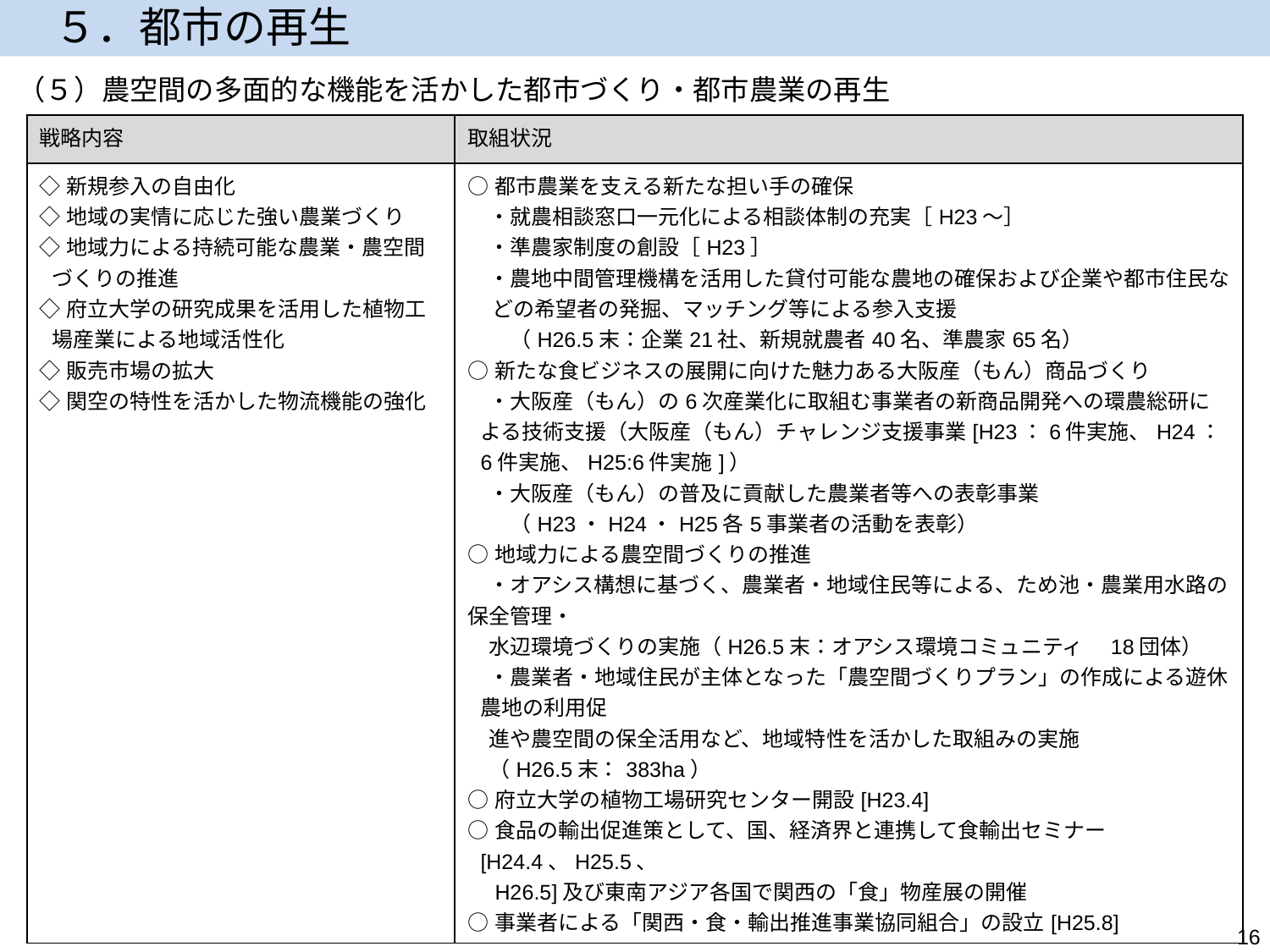

５．都市の再生
（５）農空間の多面的な機能を活かした都市づくり・都市農業の再生
| 戦略内容 | 取組状況 |
| --- | --- |
| ◇新規参入の自由化 ◇地域の実情に応じた強い農業づくり ◇地域力による持続可能な農業・農空間づくりの推進 ◇府立大学の研究成果を活用した植物工場産業による地域活性化 ◇販売市場の拡大 ◇関空の特性を活かした物流機能の強化 | ○都市農業を支える新たな担い手の確保 　・就農相談窓口一元化による相談体制の充実［H23～］ 　・準農家制度の創設［H23］ 　・農地中間管理機構を活用した貸付可能な農地の確保および企業や都市住民などの希望者の発掘、マッチング等による参入支援 　　（H26.5末：企業21社、新規就農者40名、準農家65名） ○新たな食ビジネスの展開に向けた魅力ある大阪産（もん）商品づくり 　・大阪産（もん）の6次産業化に取組む事業者の新商品開発への環農総研による技術支援（大阪産（もん）チャレンジ支援事業[H23：6件実施、H24：6件実施、H25:6件実施]） 　・大阪産（もん）の普及に貢献した農業者等への表彰事業 　　（H23・H24・H25各5事業者の活動を表彰） ○地域力による農空間づくりの推進 　・オアシス構想に基づく、農業者・地域住民等による、ため池・農業用水路の保全管理・ 　水辺環境づくりの実施（H26.5末：オアシス環境コミュニティ　18団体） 　・農業者・地域住民が主体となった「農空間づくりプラン」の作成による遊休農地の利用促　 　進や農空間の保全活用など、地域特性を活かした取組みの実施 　（H26.5末：383ha） ○府立大学の植物工場研究センター開設[H23.4] ○食品の輸出促進策として、国、経済界と連携して食輸出セミナー[H24.4、H25.5、 　H26.5]及び東南アジア各国で関西の「食」物産展の開催 ○事業者による「関西・食・輸出推進事業協同組合」の設立[H25.8] |
16